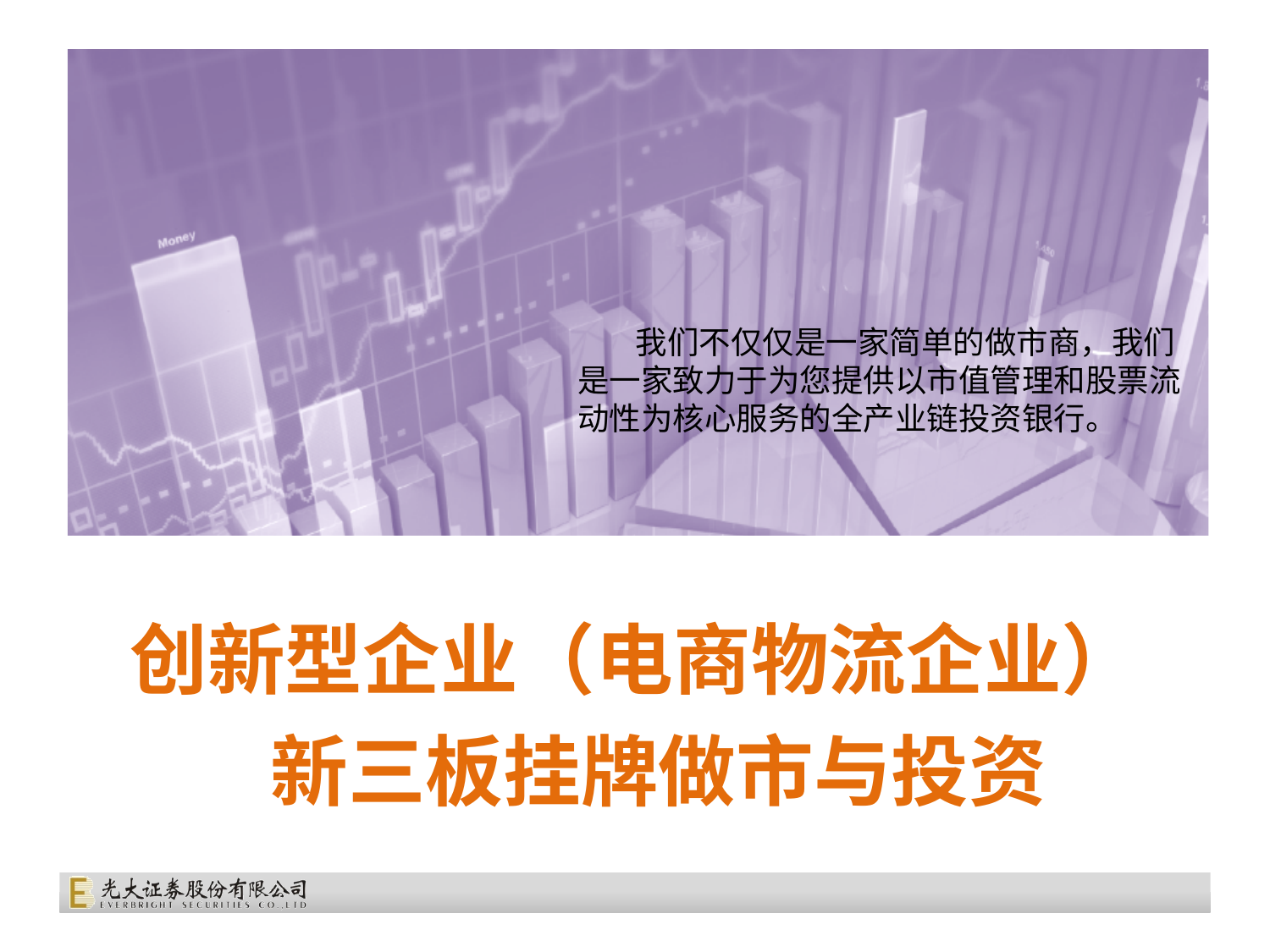

我们不仅仅是一家简单的做市商，我们是一家致力于为您提供以市值管理和股票流动性为核心服务的全产业链投资银行。

创新型企业（电商物流企业）新三板挂牌做市与投资